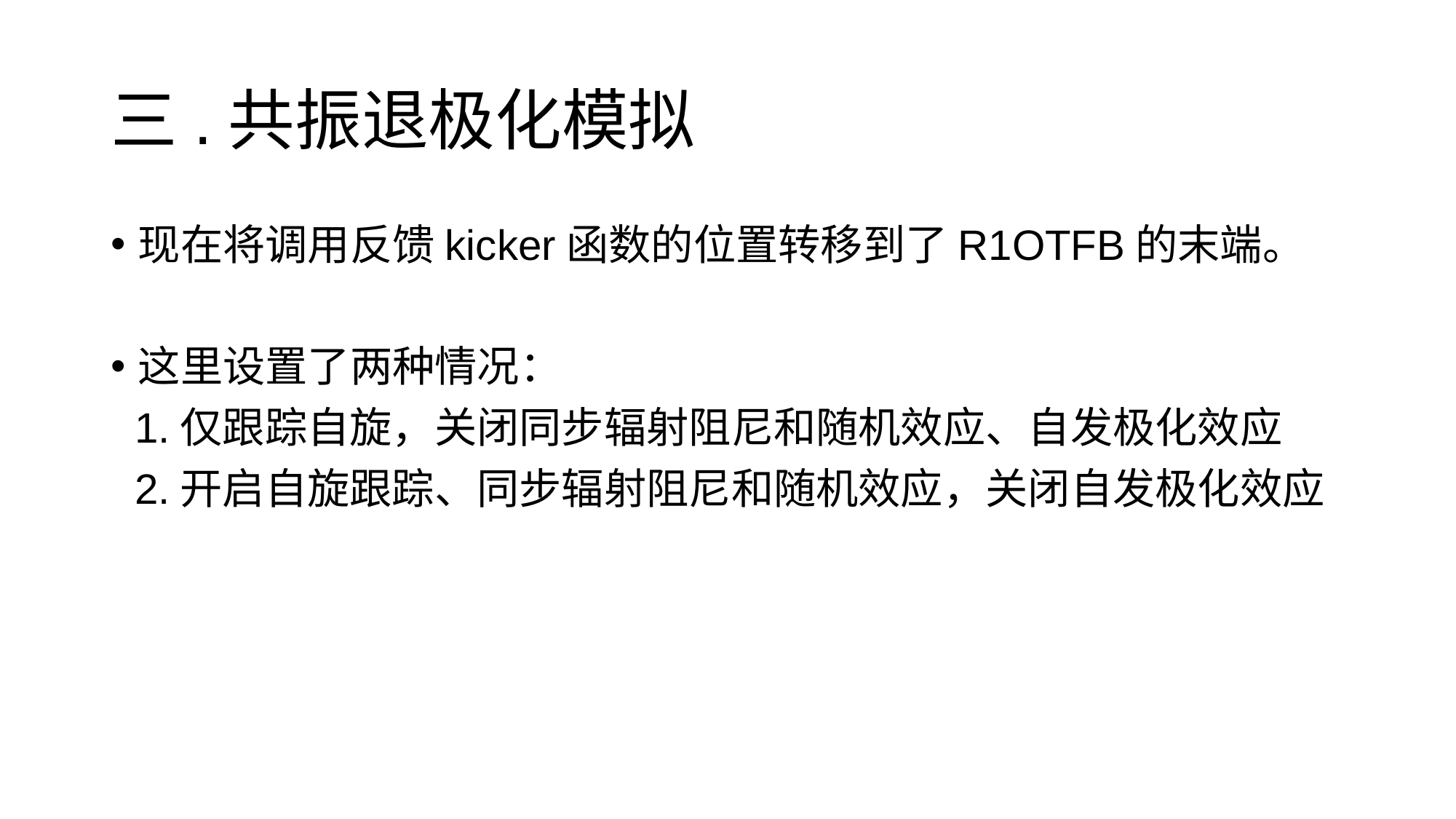

# 三.共振退极化模拟
现在将调用反馈kicker函数的位置转移到了R1OTFB的末端。

这里设置了两种情况：
  1.仅跟踪自旋，关闭同步辐射阻尼和随机效应、自发极化效应
  2.开启自旋跟踪、同步辐射阻尼和随机效应，关闭自发极化效应